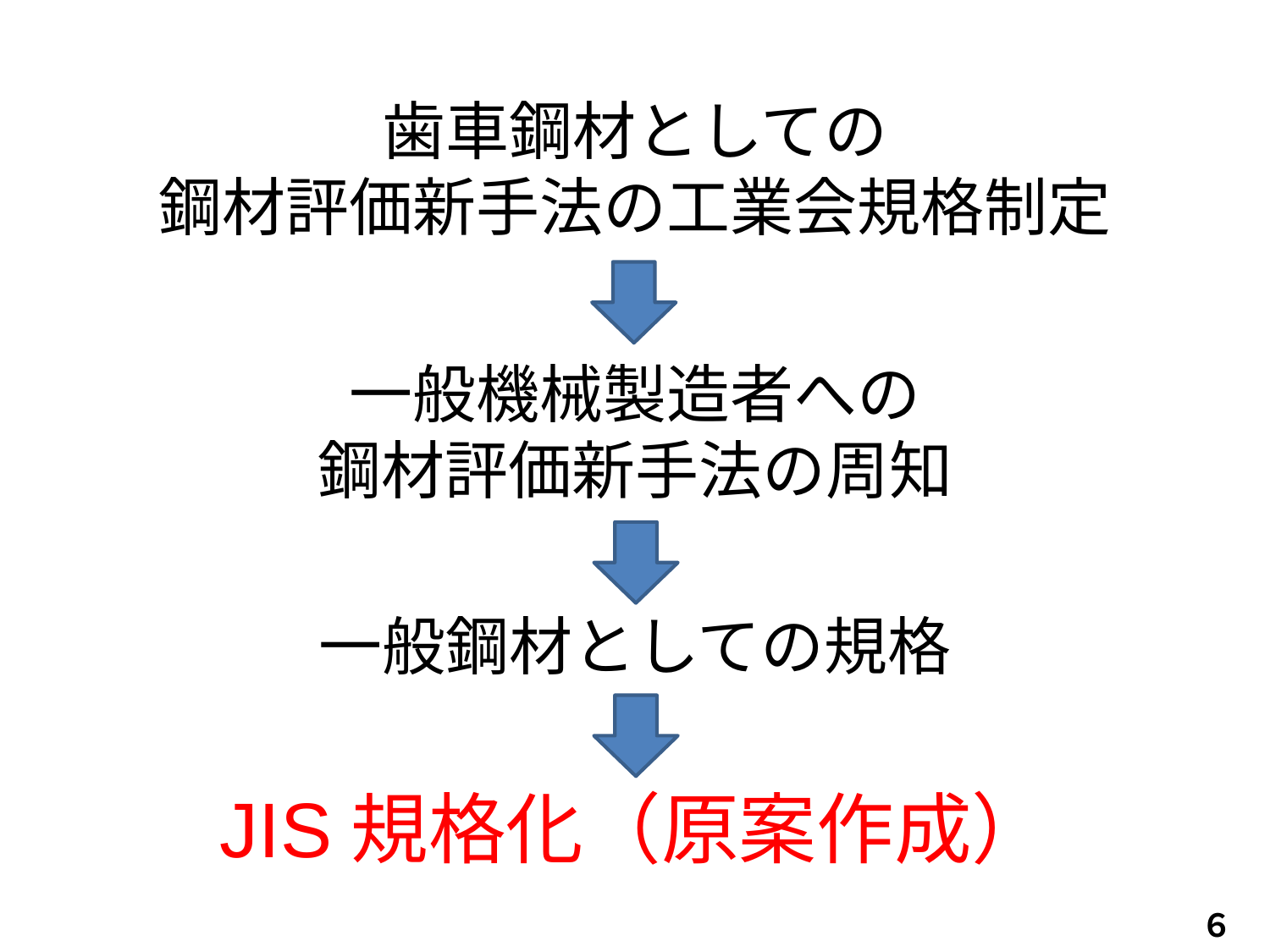

# 歯車鋼材としての 鋼材評価新手法の工業会規格制定

一般機械製造者への
鋼材評価新手法の周知

一般鋼材としての規格

JIS規格化（原案作成）
６